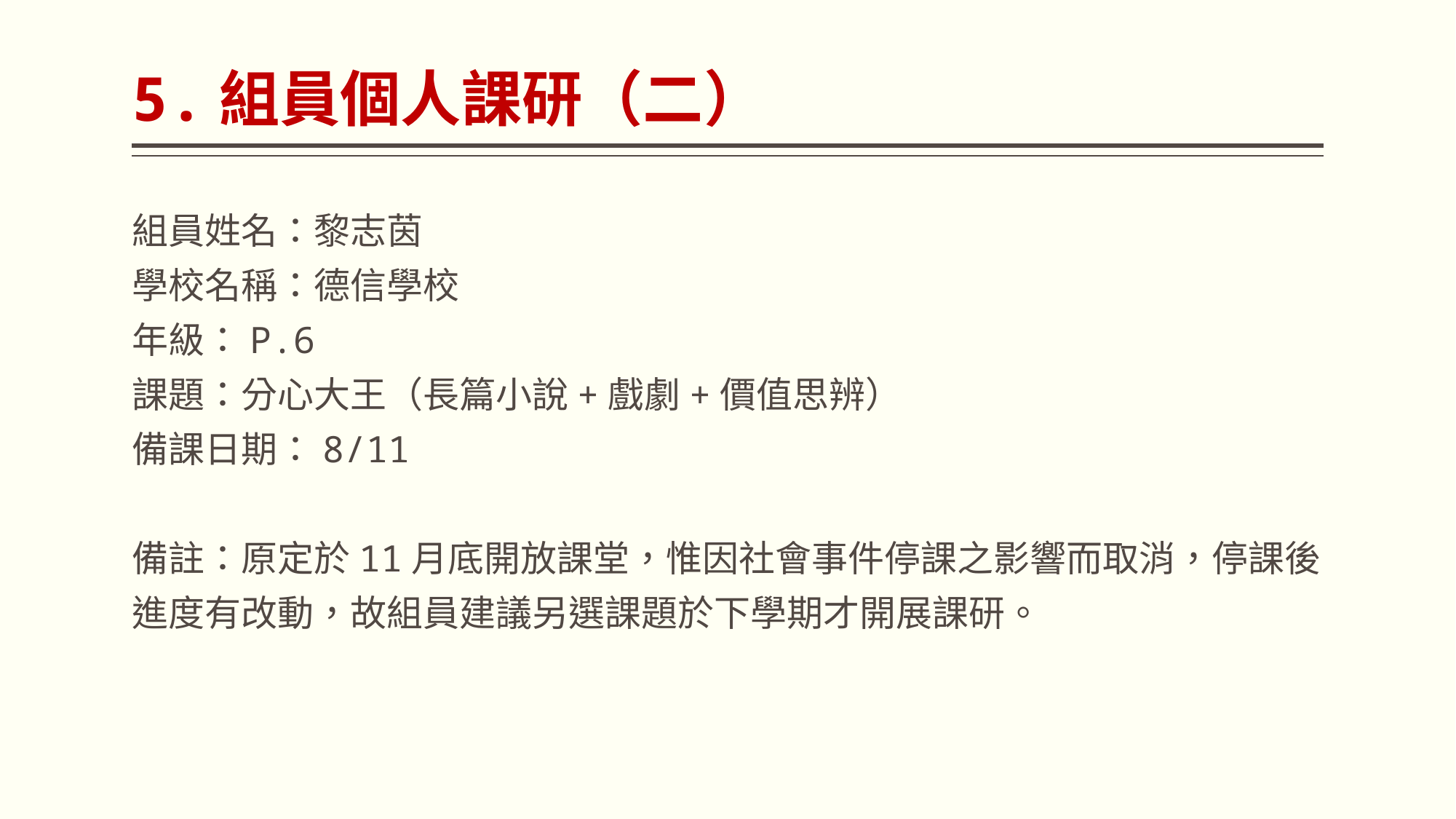

# 5.組員個人課研（二）
組員姓名：黎志茵
學校名稱：德信學校
年級：P.6
課題：分心大王（長篇小說+戲劇+價值思辨）
備課日期：8/11

備註：原定於11月底開放課堂，惟因社會事件停課之影響而取消，停課後進度有改動，故組員建議另選課題於下學期才開展課研。